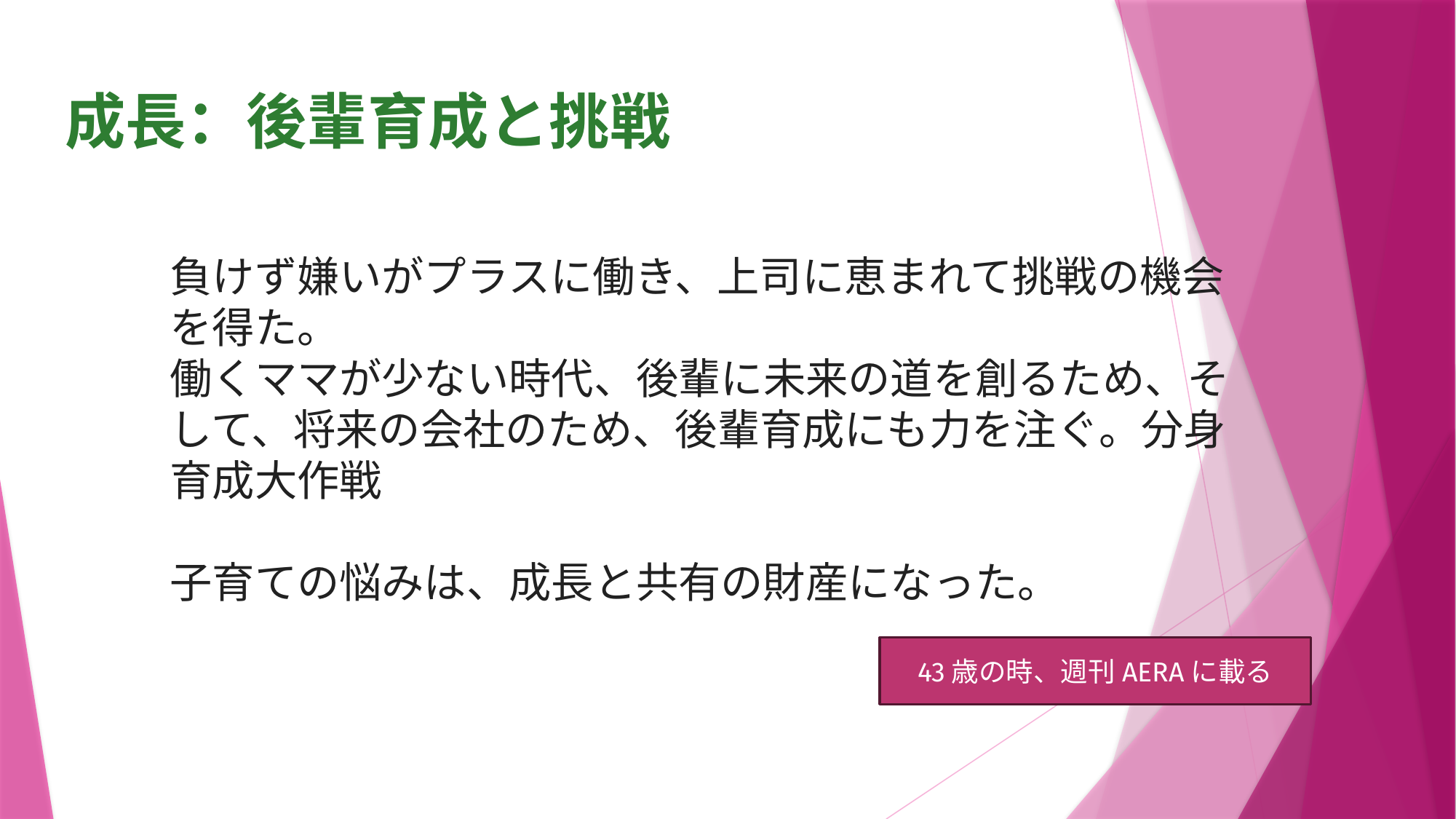

成長：後輩育成と挑戦
負けず嫌いがプラスに働き、上司に恵まれて挑戦の機会を得た。
働くママが少ない時代、後輩に未来の道を創るため、そして、将来の会社のため、後輩育成にも力を注ぐ。分身育成大作戦

子育ての悩みは、成長と共有の財産になった。
43歳の時、週刊AERAに載る